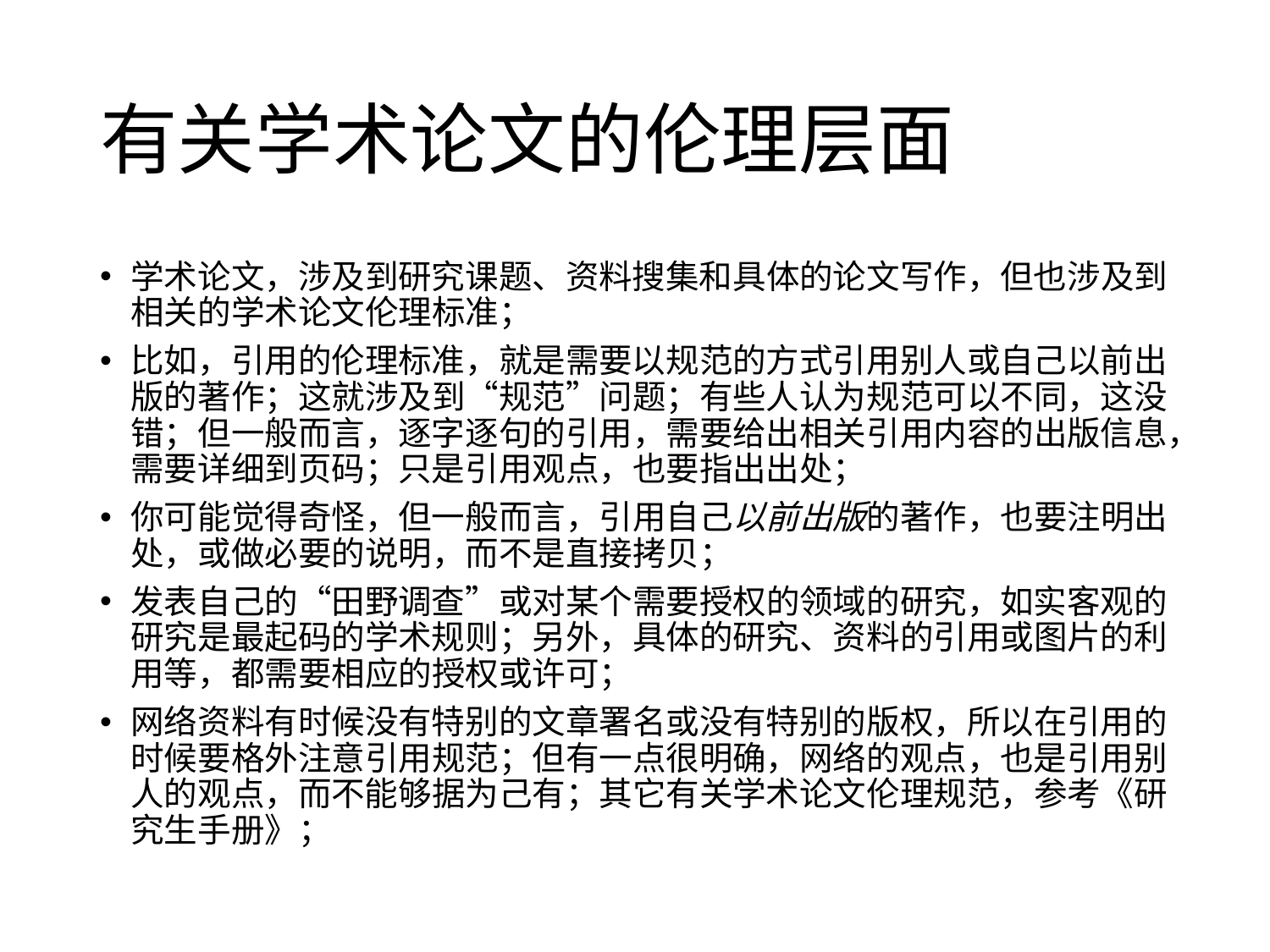

# 有关学术论文的伦理层面
学术论文，涉及到研究课题、资料搜集和具体的论文写作，但也涉及到相关的学术论文伦理标准；
比如，引用的伦理标准，就是需要以规范的方式引用别人或自己以前出版的著作；这就涉及到“规范”问题；有些人认为规范可以不同，这没错；但一般而言，逐字逐句的引用，需要给出相关引用内容的出版信息，需要详细到页码；只是引用观点，也要指出出处；
你可能觉得奇怪，但一般而言，引用自己以前出版的著作，也要注明出处，或做必要的说明，而不是直接拷贝；
发表自己的“田野调查”或对某个需要授权的领域的研究，如实客观的研究是最起码的学术规则；另外，具体的研究、资料的引用或图片的利用等，都需要相应的授权或许可；
网络资料有时候没有特别的文章署名或没有特别的版权，所以在引用的时候要格外注意引用规范；但有一点很明确，网络的观点，也是引用别人的观点，而不能够据为己有；其它有关学术论文伦理规范，参考《研究生手册》；